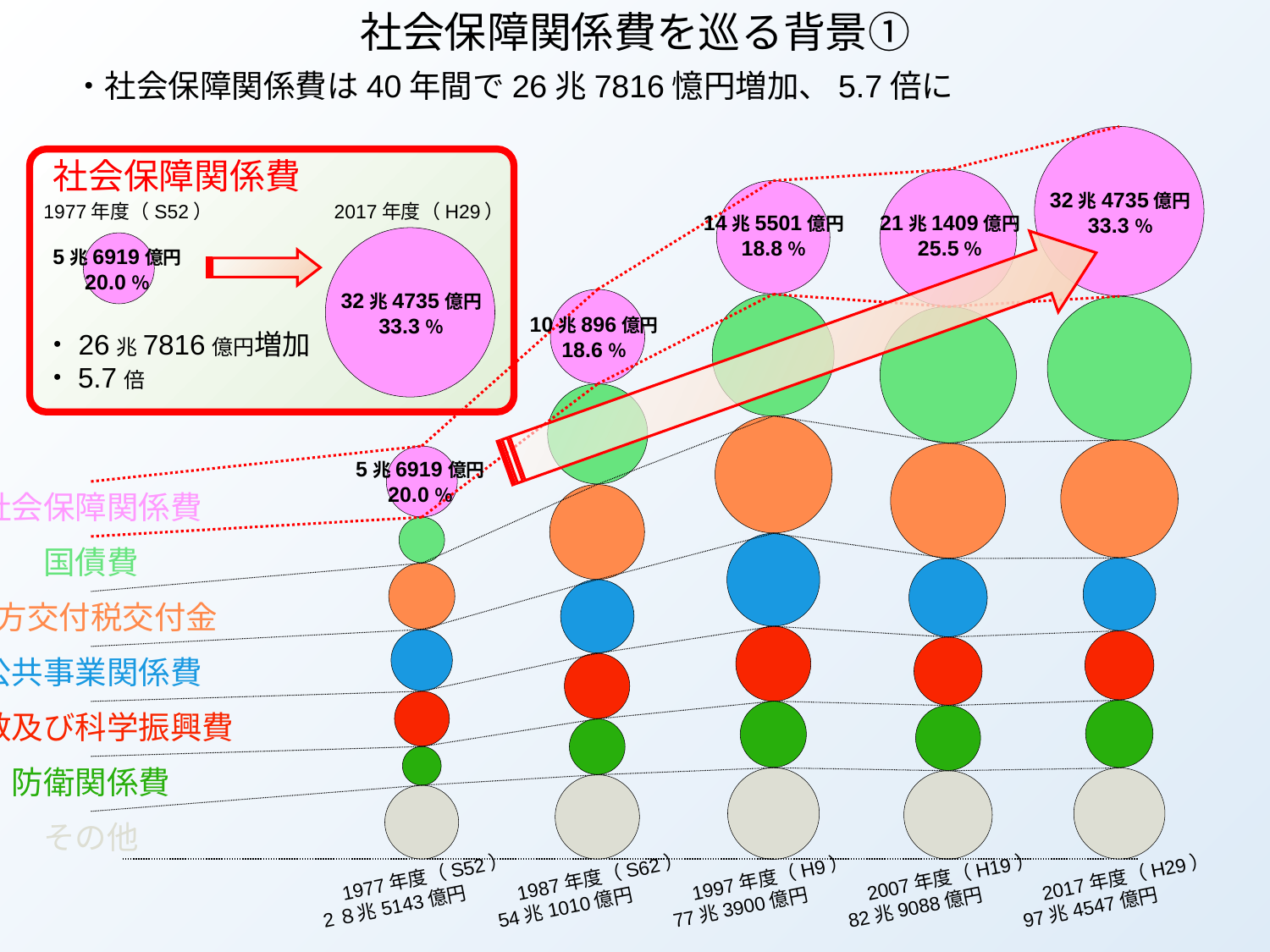

社会保障関係費を巡る背景①
・社会保障関係費は40年間で26兆7816憶円増加、5.7倍に

社会保障関係費

32兆4735億円
33.3％
　1977年度（S52）
　2017年度（H29）
21兆1409億円
25.5％
14兆5501億円
18.8％

5兆6919億円
20.0％

32兆4735億円
33.3％

10兆896億円
18.6％

・26兆7816億円増加
・5.7倍

5兆6919億円
20.0％
社会保障関係費

国債費

地方交付税交付金

公共事業関係費

文教及び科学振興費

防衛関係費

その他
　1977年度（S52）
2８兆5143億円
　1987年度（S62）
54兆1010億円
　1997年度（H9）
77兆3900億円
　2007年度（H19）
82兆9088億円
　2017年度（H29）
97兆4547億円